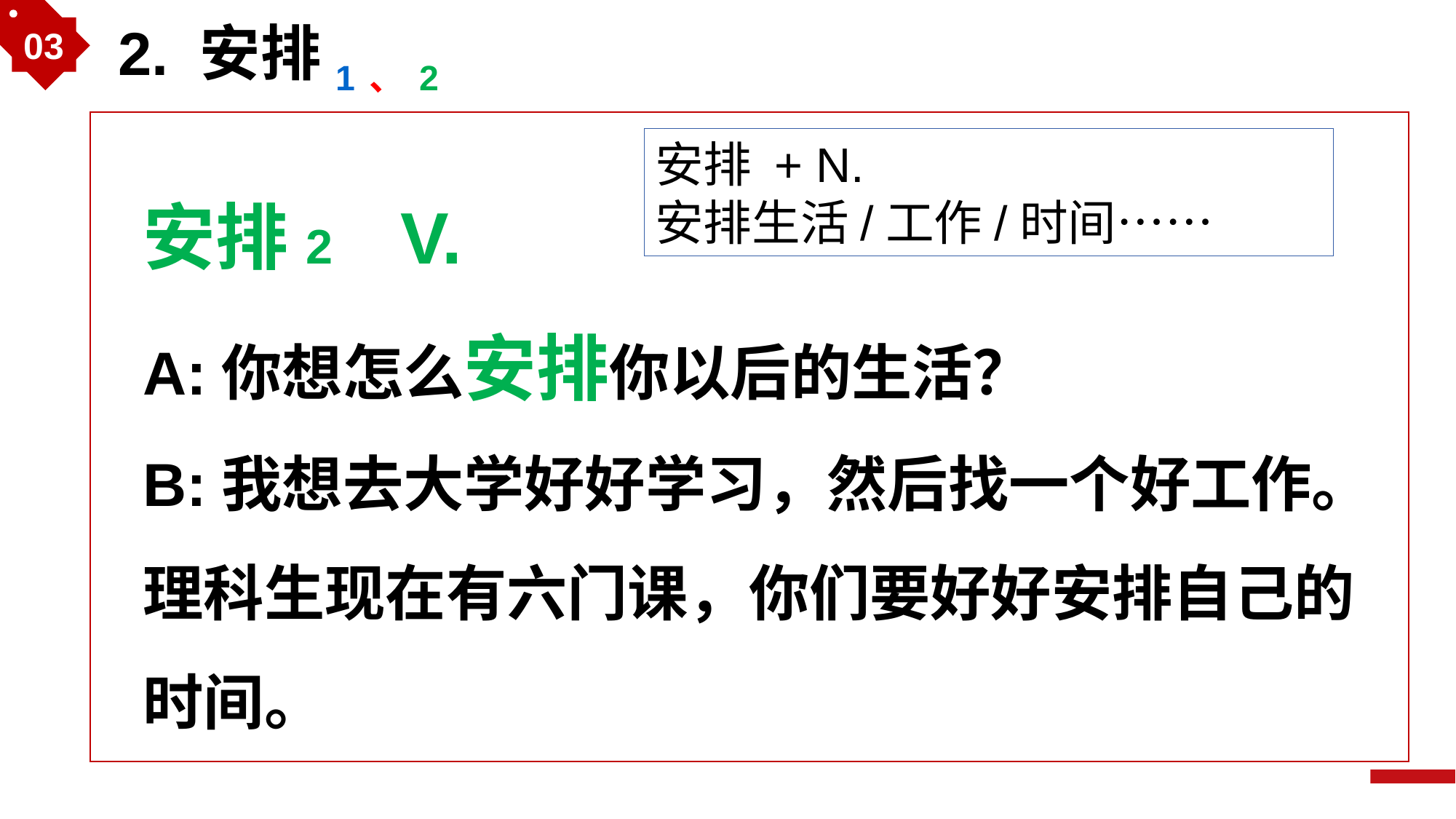

03
2. 安排1、2

安排 + N.
安排生活/工作/时间……
安排2     V.
A:你想怎么安排你以后的生活？
B:我想去大学好好学习，然后找一个好工作。
理科生现在有六门课，你们要好好安排自己的时间。